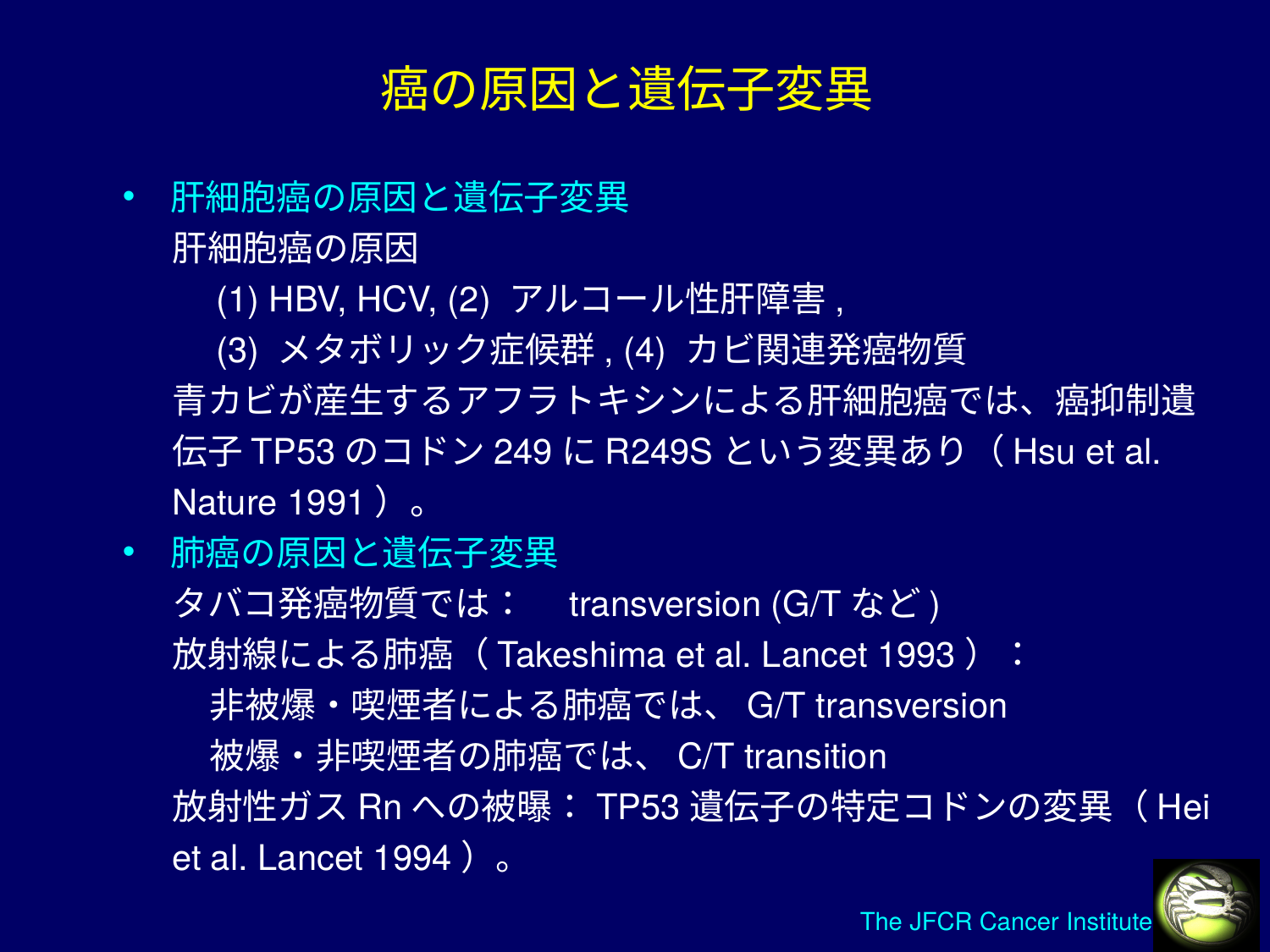

癌の原因と遺伝子変異
肝細胞癌の原因と遺伝子変異
肝細胞癌の原因
　(1) HBV, HCV, (2) アルコール性肝障害,
　(3) メタボリック症候群, (4) カビ関連発癌物質
青カビが産生するアフラトキシンによる肝細胞癌では、癌抑制遺伝子TP53のコドン249にR249Sという変異あり（Hsu et al. Nature 1991）。
肺癌の原因と遺伝子変異
タバコ発癌物質では：　transversion (G/Tなど)
放射線による肺癌（Takeshima et al. Lancet 1993）：
非被爆・喫煙者による肺癌では、G/T transversion
被爆・非喫煙者の肺癌では、C/T transition
放射性ガスRnへの被曝：TP53遺伝子の特定コドンの変異（Hei et al. Lancet 1994）。